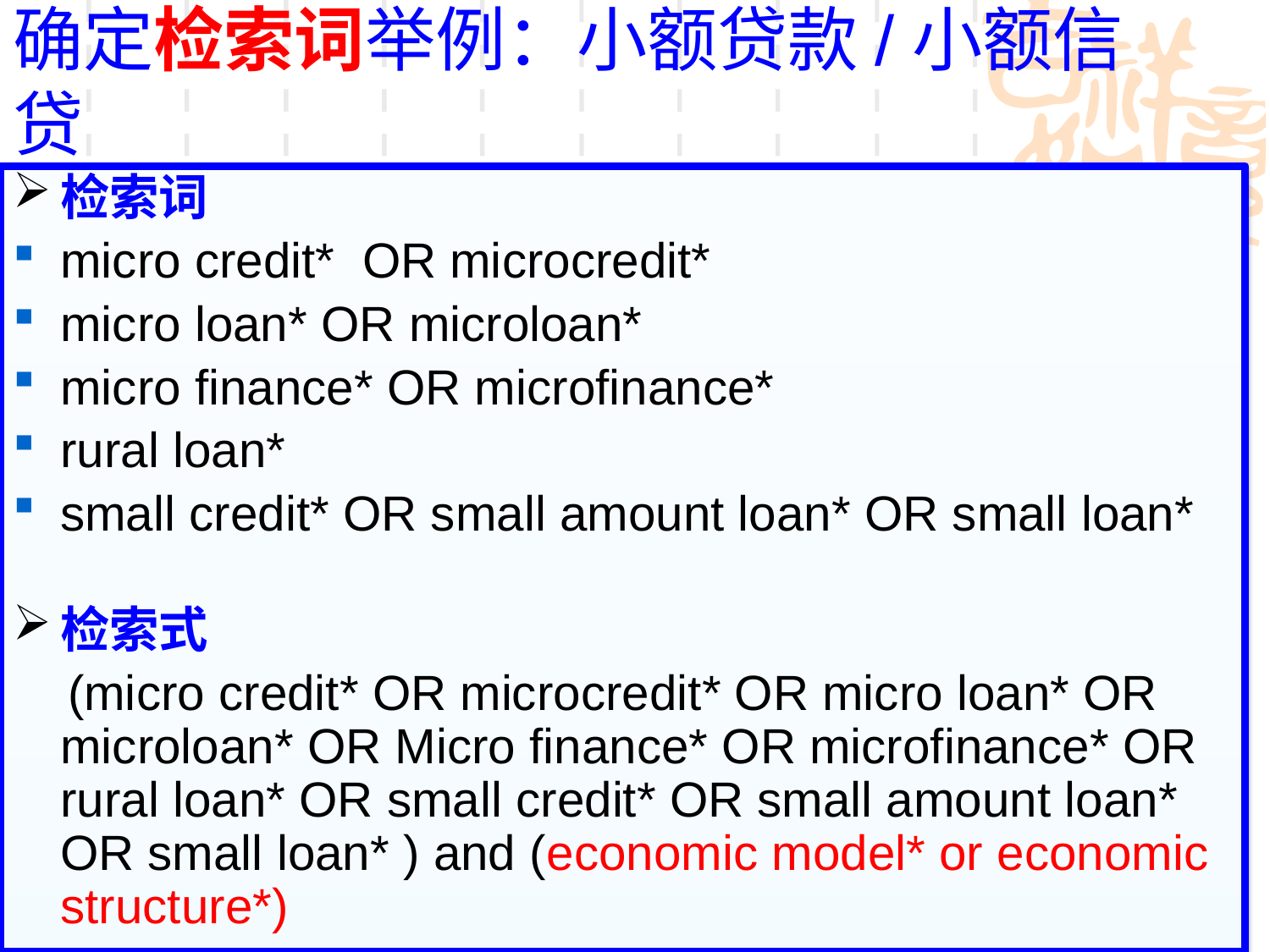

# 确定检索词举例：小额贷款/小额信贷
检索词
micro credit*  OR microcredit*
micro loan* OR microloan*
micro finance* OR microfinance*
rural loan*
small credit* OR small amount loan* OR small loan*
检索式
    (micro credit* OR microcredit* OR micro loan* OR microloan* OR Micro finance* OR microfinance* OR rural loan* OR small credit* OR small amount loan* OR small loan* ) and (economic model* or economic structure*)